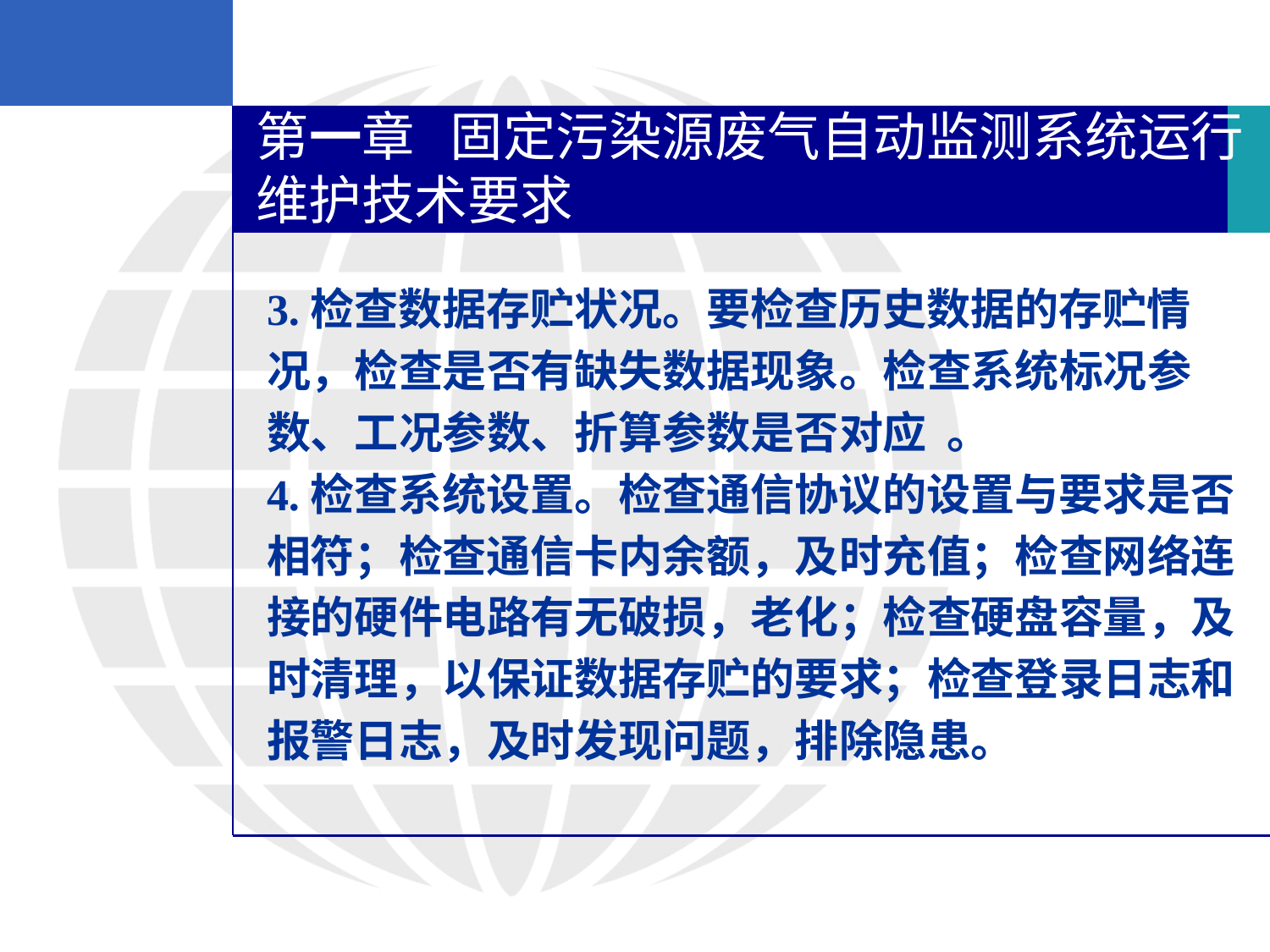

第一章   固定污染源废气自动监测系统运行维护技术要求
3.检查数据存贮状况。要检查历史数据的存贮情
况，检查是否有缺失数据现象。检查系统标况参
数、工况参数、折算参数是否对应  。
4.检查系统设置。检查通信协议的设置与要求是否
相符；检查通信卡内余额，及时充值；检查网络连
接的硬件电路有无破损，老化；检查硬盘容量，及
时清理，以保证数据存贮的要求；检查登录日志和
报警日志，及时发现问题，排除隐患。